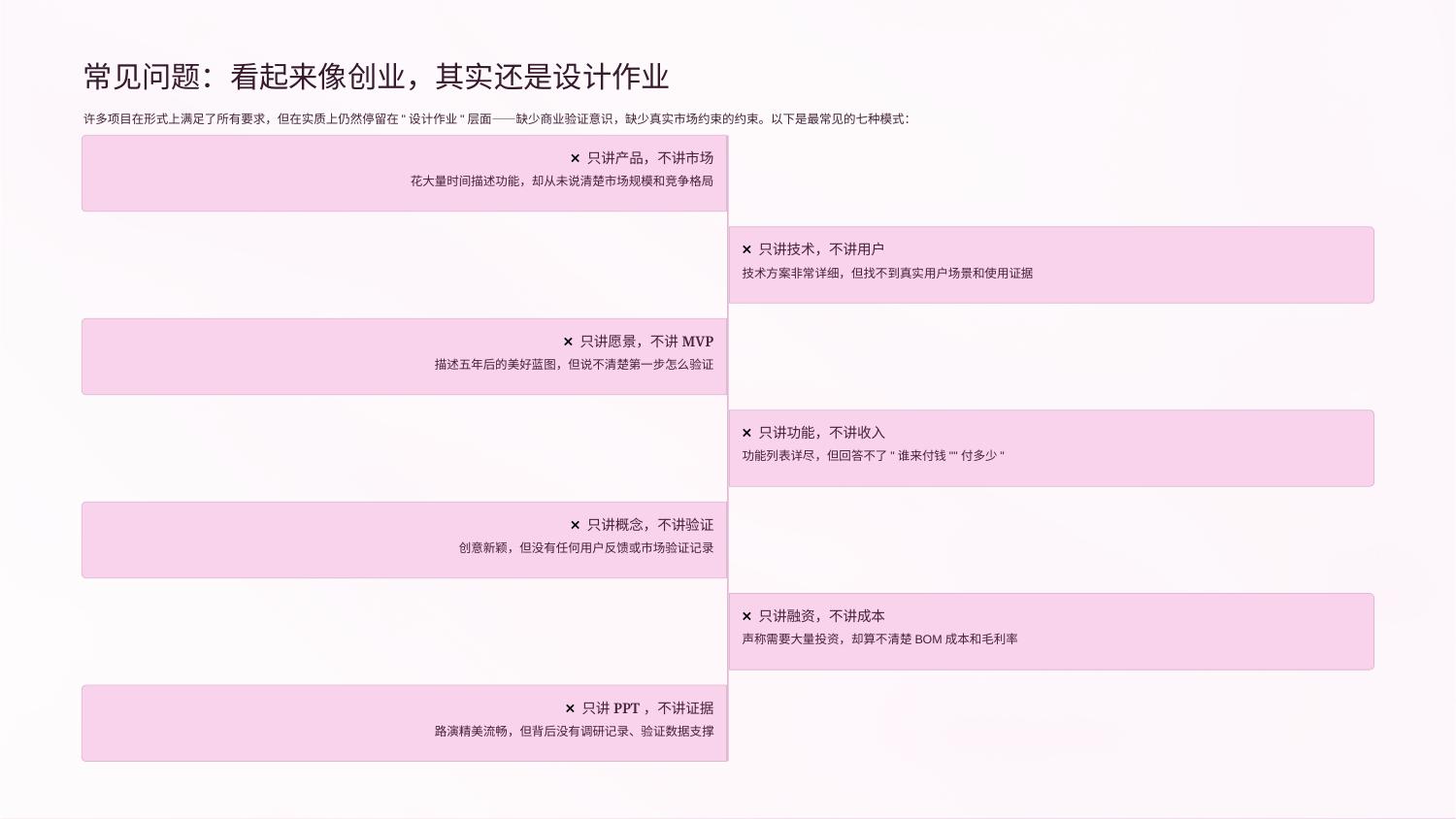

常见问题：看起来像创业，其实还是设计作业
许多项目在形式上满足了所有要求，但在实质上仍然停留在"设计作业"层面——缺少商业验证意识，缺少真实市场约束的约束。以下是最常见的七种模式：

❌ 只讲产品，不讲市场
花大量时间描述功能，却从未说清楚市场规模和竞争格局

❌ 只讲技术，不讲用户
技术方案非常详细，但找不到真实用户场景和使用证据

❌ 只讲愿景，不讲MVP
描述五年后的美好蓝图，但说不清楚第一步怎么验证

❌ 只讲功能，不讲收入
功能列表详尽，但回答不了"谁来付钱""付多少"

❌ 只讲概念，不讲验证
创意新颖，但没有任何用户反馈或市场验证记录

❌ 只讲融资，不讲成本
声称需要大量投资，却算不清楚BOM成本和毛利率

❌ 只讲PPT，不讲证据
路演精美流畅，但背后没有调研记录、验证数据支撑